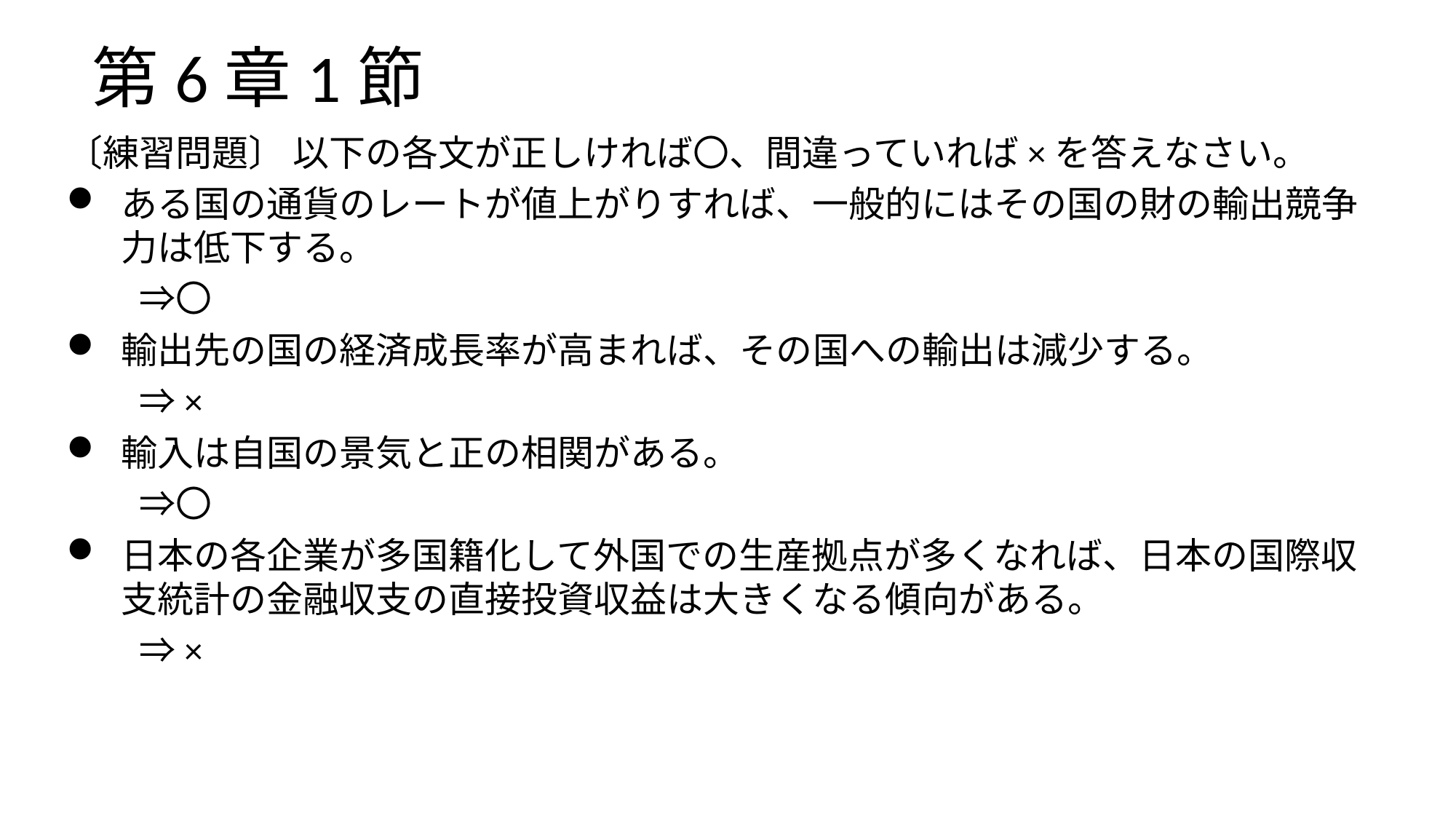

# 第6章1節
〔練習問題〕 以下の各文が正しければ〇、間違っていれば×を答えなさい。
ある国の通貨のレートが値上がりすれば、一般的にはその国の財の輸出競争力は低下する。
　　⇒〇
輸出先の国の経済成長率が高まれば、その国への輸出は減少する。
　　⇒×
輸入は自国の景気と正の相関がある。
　　⇒〇
日本の各企業が多国籍化して外国での生産拠点が多くなれば、日本の国際収支統計の金融収支の直接投資収益は大きくなる傾向がある。
　　⇒×